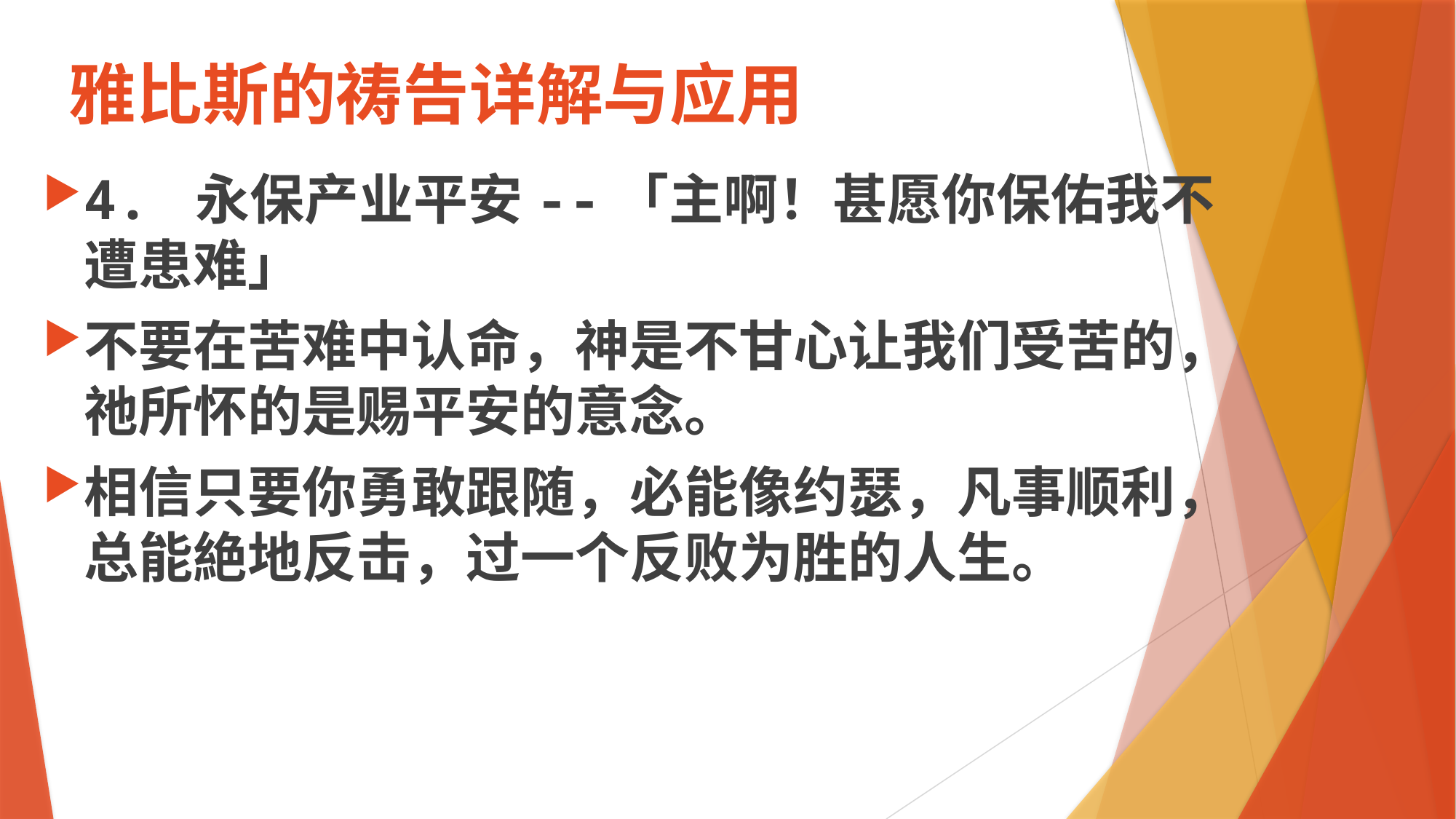

# 雅比斯的祷告详解与应用
4. 永保产业平安--「主啊！甚愿你保佑我不遭患难」
不要在苦难中认命，神是不甘心让我们受苦的，祂所怀的是赐平安的意念。
相信只要你勇敢跟随，必能像约瑟，凡事顺利，总能絶地反击，过一个反败为胜的人生。